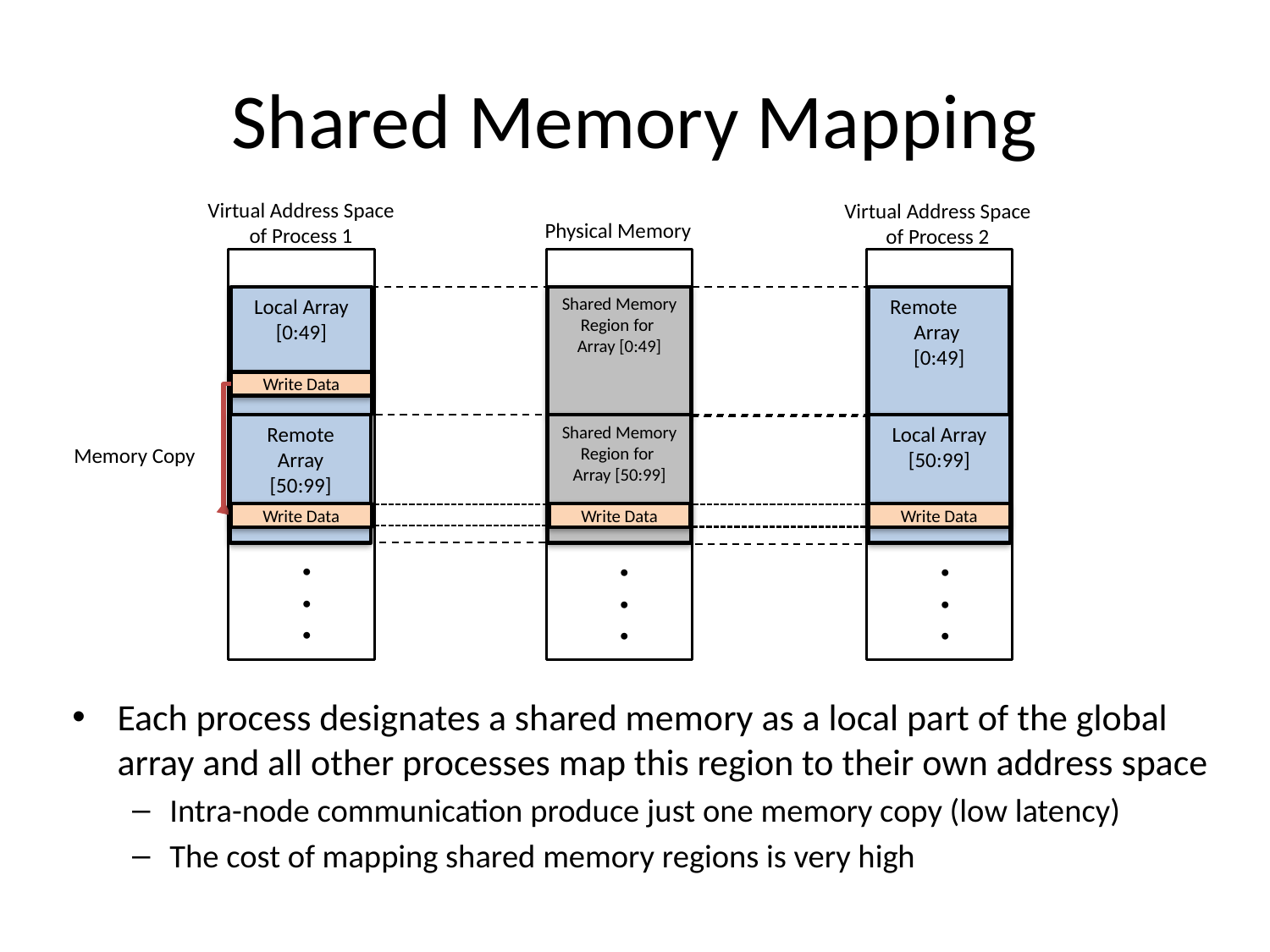

# Shared Memory Mapping
Virtual Address Space
of Process 1
Virtual Address Space
of Process 2
Physical Memory

Local Array
[0:49]
Shared Memory Region for
Array [0:49]
Remote　Array
[0:49]
Write Data
Remote Array
[50:99]
Shared Memory Region for
Array [50:99]
Local Array
[50:99]
Memory Copy
Write Data
Write Data
Write Data
・・・
・・・
・・・
Each process designates a shared memory as a local part of the global array and all other processes map this region to their own address space
Intra-node communication produce just one memory copy (low latency)
The cost of mapping shared memory regions is very high